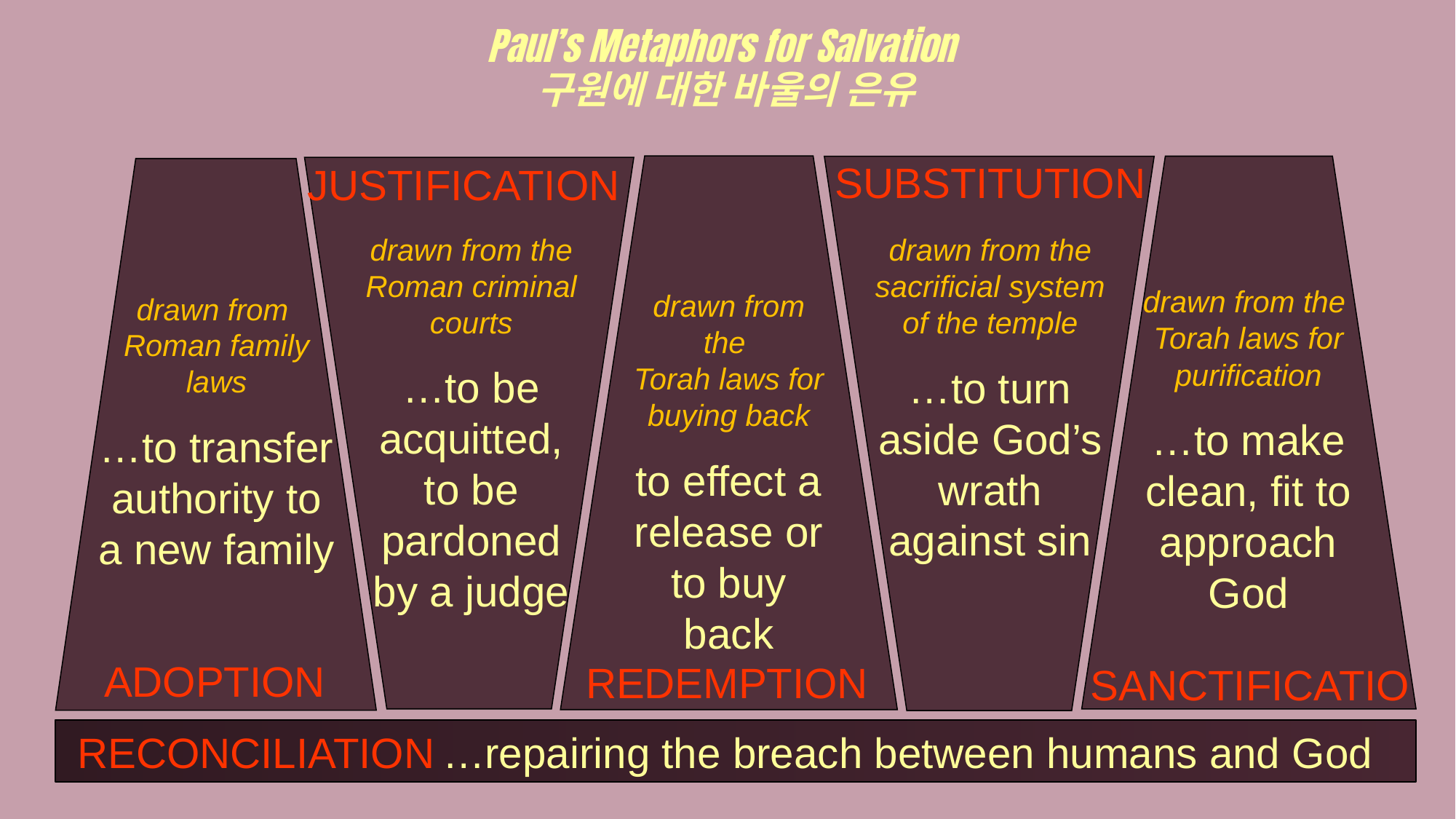

Paul’s Metaphors for Salvation
구원에 대한 바울의 은유

SUBSTITUTION
JUSTIFICATION

drawn from the
Torah laws for purification
…to make clean, fit to approach God

drawn from the
Torah laws for buying back
to effect a release or to buy back

drawn from
Roman family laws
…to transfer authority to a new family
drawn from the Roman criminal courts
…to be acquitted, to be pardoned by a judge
drawn from the sacrificial system of the temple
…to turn aside God’s wrath against sin
ADOPTION
REDEMPTION
SANCTIFICATION

…repairing the breach between humans and God
RECONCILIATION